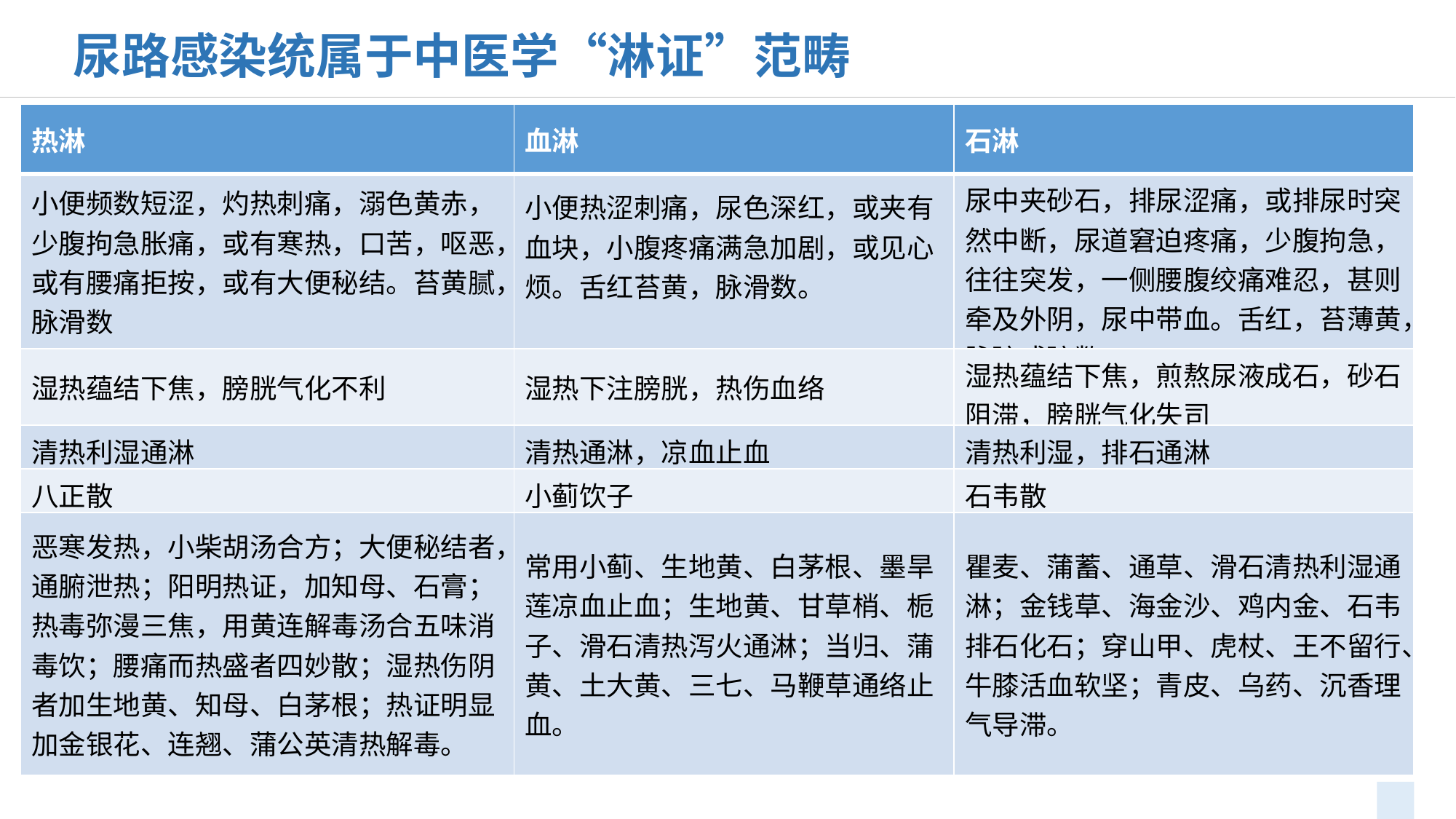

尿路感染统属于中医学“淋证”范畴
| 热淋 | 血淋 | 石淋 |
| --- | --- | --- |
| 小便频数短涩，灼热刺痛，溺色黄赤，少腹拘急胀痛，或有寒热，口苦，呕恶，或有腰痛拒按，或有大便秘结。苔黄腻，脉滑数 | 小便热涩刺痛，尿色深红，或夹有血块，小腹疼痛满急加剧，或见心烦。舌红苔黄，脉滑数。 | 尿中夹砂石，排尿涩痛，或排尿时突然中断，尿道窘迫疼痛，少腹拘急，往往突发，一侧腰腹绞痛难忍，甚则牵及外阴，尿中带血。舌红，苔薄黄，脉弦或弦数。 |
| 湿热蕴结下焦，膀胱气化不利 | 湿热下注膀胱，热伤血络 | 湿热蕴结下焦，煎熬尿液成石，砂石阻滞，膀胱气化失司 |
| 清热利湿通淋 | 清热通淋，凉血止血 | 清热利湿，排石通淋 |
| 八正散 | 小蓟饮子 | 石韦散 |
| 恶寒发热，小柴胡汤合方；大便秘结者，通腑泄热；阳明热证，加知母、石膏；热毒弥漫三焦，用黄连解毒汤合五味消毒饮；腰痛而热盛者四妙散；湿热伤阴者加生地黄、知母、白茅根；热证明显加金银花、连翘、蒲公英清热解毒。 | 常用小蓟、生地黄、白茅根、墨旱莲凉血止血；生地黄、甘草梢、栀子、滑石清热泻火通淋；当归、蒲黄、土大黄、三七、马鞭草通络止血。 | 瞿麦、蒲蓄、通草、滑石清热利湿通淋；金钱草、海金沙、鸡内金、石韦排石化石；穿山甲、虎杖、王不留行、牛膝活血软坚；青皮、乌药、沉香理气导滞。 |